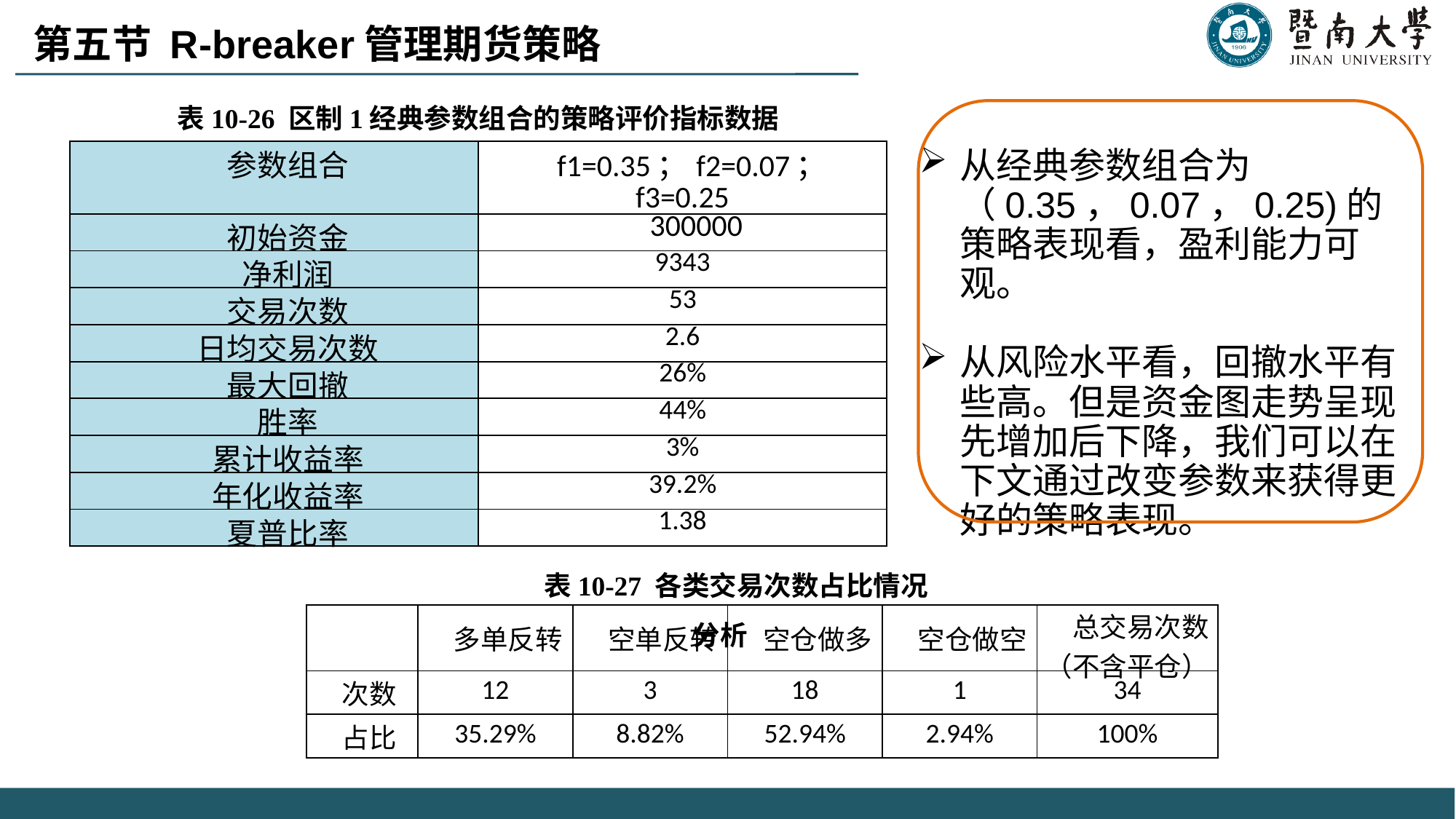

第五节 R-breaker管理期货策略
表10-26 区制1经典参数组合的策略评价指标数据

| 参数组合 | f1=0.35；f2=0.07；f3=0.25 |
| --- | --- |
| 初始资金 | 300000 |
| 净利润 | 9343 |
| 交易次数 | 53 |
| 日均交易次数 | 2.6 |
| 最大回撤 | 26% |
| 胜率 | 44% |
| 累计收益率 | 3% |
| 年化收益率 | 39.2% |
| 夏普比率 | 1.38 |
从经典参数组合为（0.35，0.07，0.25)的策略表现看，盈利能力可观。

从风险水平看，回撤水平有些高。但是资金图走势呈现先增加后下降，我们可以在下文通过改变参数来获得更好的策略表现。
表10-27 各类交易次数占比情况分析
|  | 多单反转 | 空单反转 | 空仓做多 | 空仓做空 | 总交易次数（不含平仓） |
| --- | --- | --- | --- | --- | --- |
| 次数 | 12 | 3 | 18 | 1 | 34 |
| 占比 | 35.29% | 8.82% | 52.94% | 2.94% | 100% |